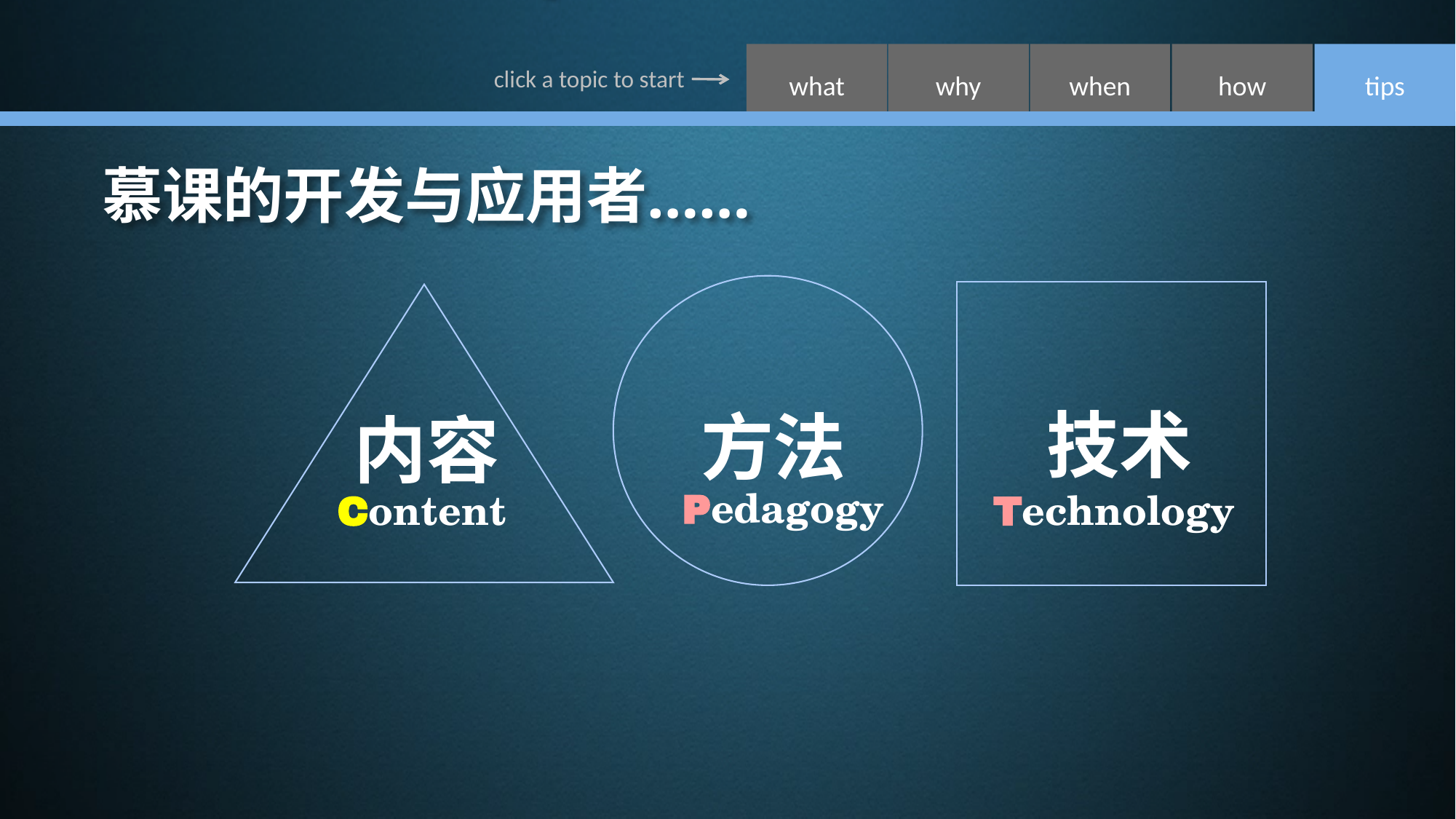

# 慕课的开发与应用者……

方法
Pedagogy

技术
Technology

内容
Content